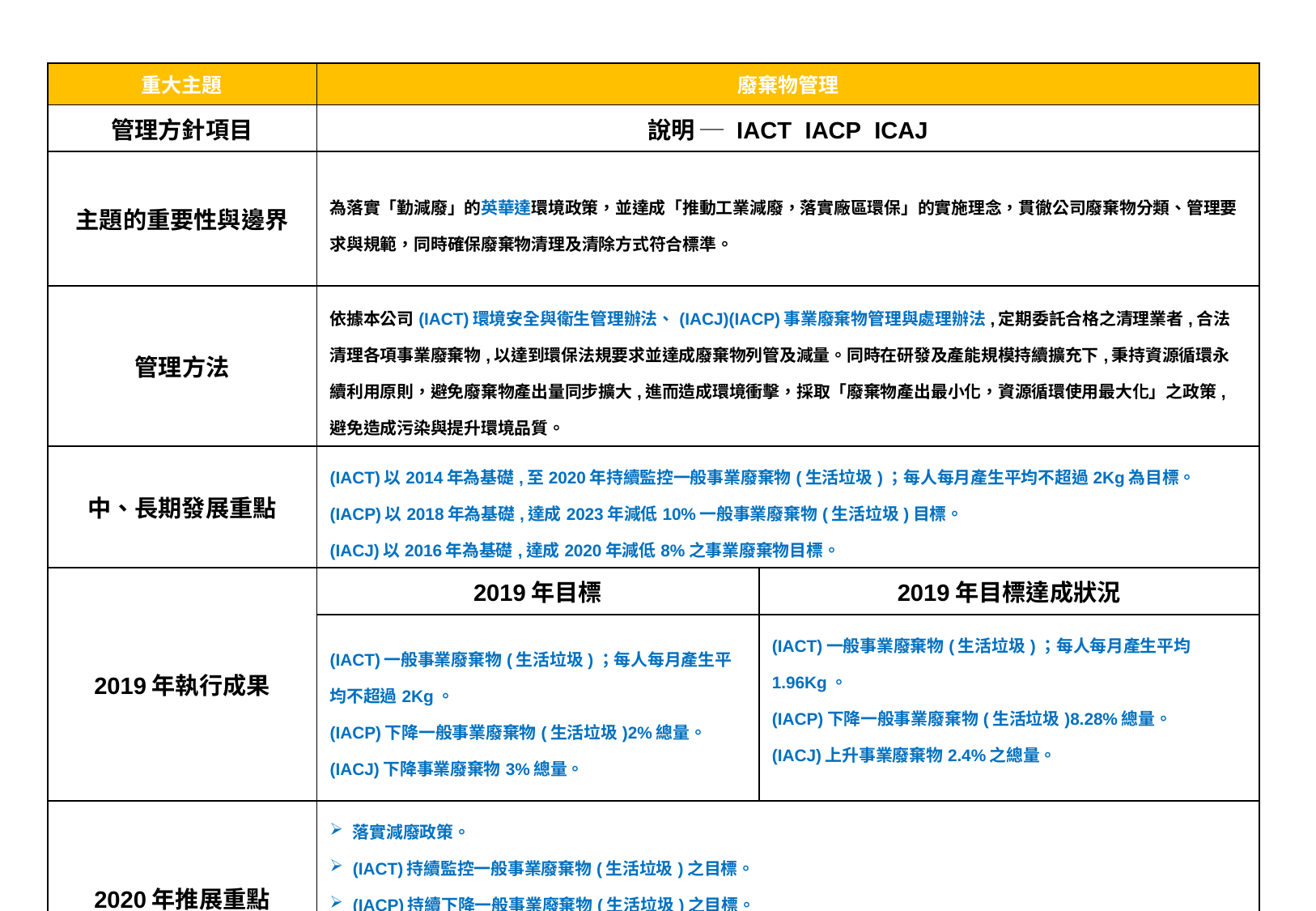

| 重大主題 | 廢棄物管理 |  |
| --- | --- | --- |
| 管理方針項目 | 說明 ─ IACT IACP ICAJ |  |
| 主題的重要性與邊界 | 為落實「勤減廢」的英華達環境政策，並達成「推動工業減廢，落實廠區環保」的實施理念，貫徹公司廢棄物分類、管理要求與規範，同時確保廢棄物清理及清除方式符合標準。 |  |
| 管理方法 | 依據本公司(IACT)環境安全與衛生管理辦法、(IACJ)(IACP)事業廢棄物管理與處理辦法,定期委託合格之清理業者,合法清理各項事業廢棄物,以達到環保法規要求並達成廢棄物列管及減量。同時在研發及產能規模持續擴充下,秉持資源循環永續利用原則，避免廢棄物產出量同步擴大,進而造成環境衝擊，採取「廢棄物產出最小化，資源循環使用最大化」之政策,避免造成污染與提升環境品質。 |  |
| 中、長期發展重點 | (IACT)以2014年為基礎,至2020年持續監控一般事業廢棄物(生活垃圾)；每人每月產生平均不超過2Kg為目標。 (IACP)以2018年為基礎,達成2023年減低10%一般事業廢棄物(生活垃圾)目標。 (IACJ)以2016年為基礎,達成2020年減低8%之事業廢棄物目標。 |  |
| 2019年執行成果 | 2019年目標 | 2019年目標達成狀況 |
|  | (IACT)一般事業廢棄物(生活垃圾)；每人每月產生平均不超過2Kg。 (IACP)下降一般事業廢棄物(生活垃圾)2%總量。 (IACJ)下降事業廢棄物3%總量。 | (IACT)一般事業廢棄物(生活垃圾)；每人每月產生平均1.96Kg。 (IACP)下降一般事業廢棄物(生活垃圾)8.28%總量。 (IACJ)上升事業廢棄物2.4%之總量。 |
| 2020年推展重點 | 落實減廢政策。 (IACT)持續監控一般事業廢棄物(生活垃圾)之目標。 (IACP)持續下降一般事業廢棄物(生活垃圾)之目標。 (IACJ)持續下降事業廢棄物之目標。 落實「廢棄物產出最小化，資源循環使用最大化」政策。 |  |